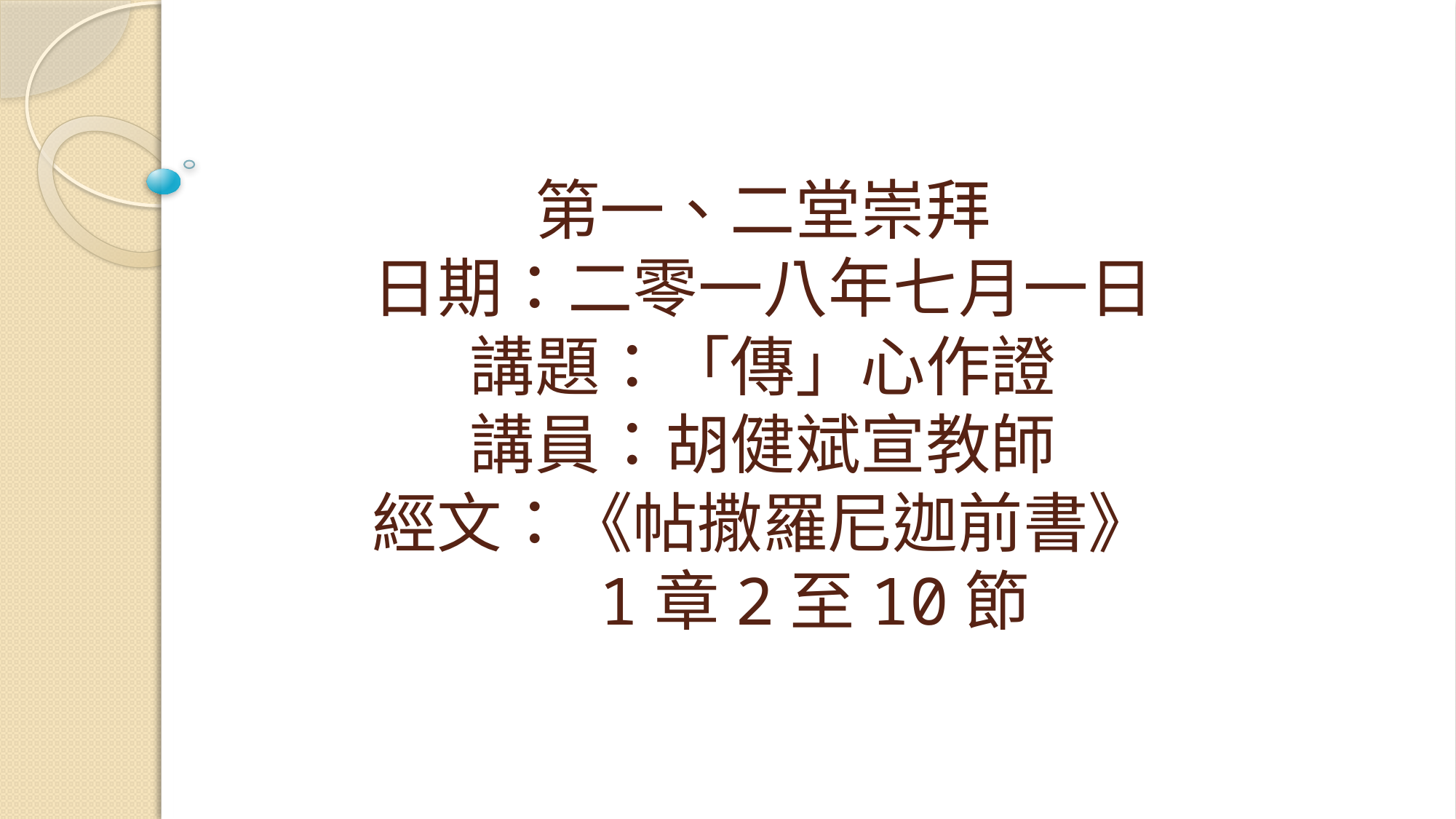

# 第一、二堂崇拜 日期：二零一八年七月一日 講題：「傳」心作證 講員：胡健斌宣教師 經文：《帖撒羅尼迦前書》 1章2至10節